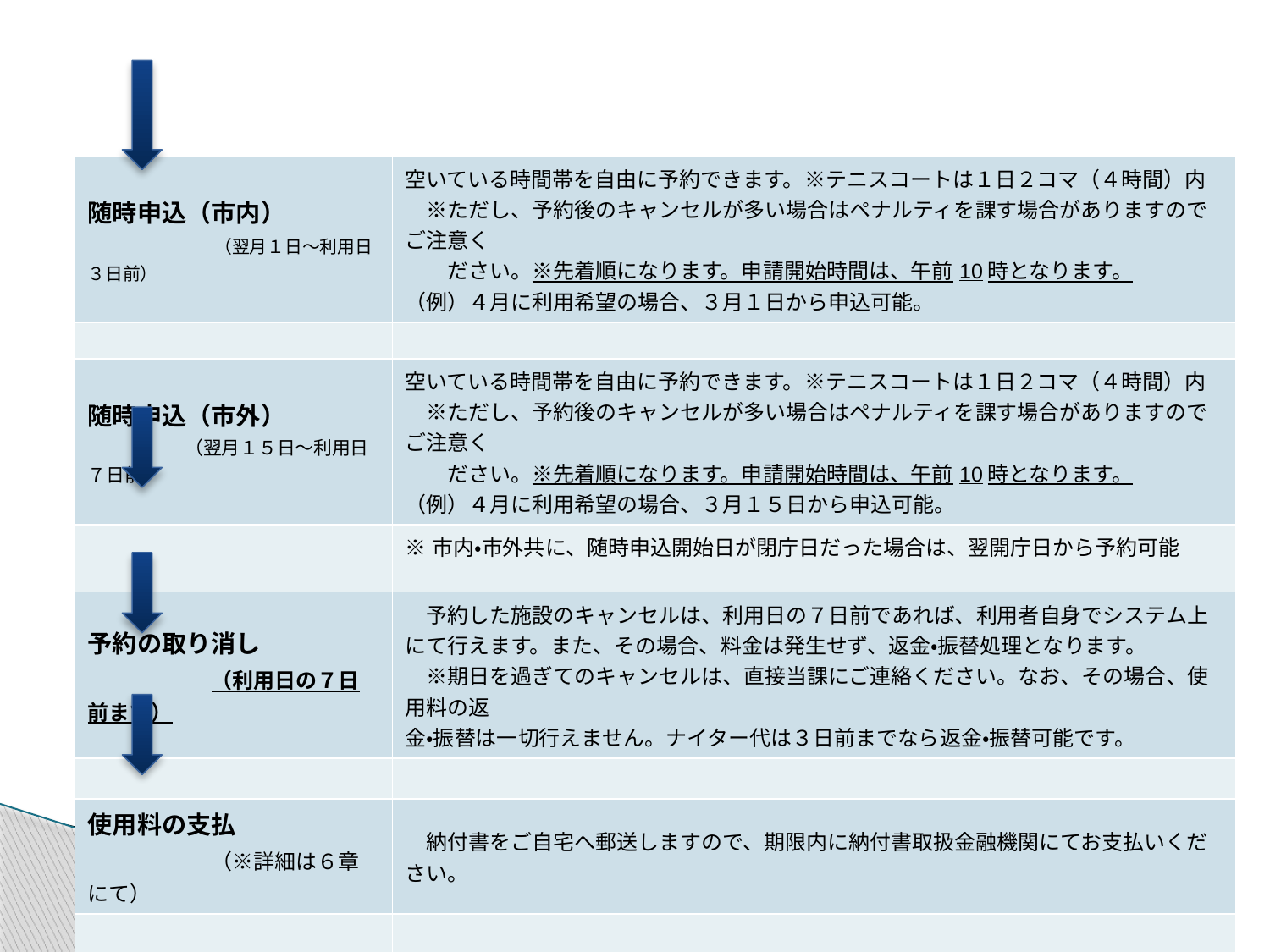

| 随時申込（市内） 　　　　　　（翌月１日～利用日３日前） | 空いている時間帯を自由に予約できます。※テニスコートは１日２コマ（４時間）内 　※ただし、予約後のキャンセルが多い場合はペナルティを課す場合がありますのでご注意く 　　ださい。※先着順になります。申請開始時間は、午前10時となります。 （例）４月に利用希望の場合、３月１日から申込可能。 |
| --- | --- |
|  |  |
| 随時申込（市外） 　　　　　（翌月１５日～利用日７日前） | 空いている時間帯を自由に予約できます。※テニスコートは１日２コマ（４時間）内 　※ただし、予約後のキャンセルが多い場合はペナルティを課す場合がありますのでご注意く 　　ださい。※先着順になります。申請開始時間は、午前10時となります。 （例）４月に利用希望の場合、３月１５日から申込可能。 |
|  | ※市内・市外共に、随時申込開始日が閉庁日だった場合は、翌開庁日から予約可能 |
| 予約の取り消し 　　　　　（利用日の７日前まで） | 予約した施設のキャンセルは、利用日の７日前であれば、利用者自身でシステム上にて行えます。また、その場合、料金は発生せず、返金・振替処理となります。 　※期日を過ぎてのキャンセルは、直接当課にご連絡ください。なお、その場合、使用料の返　　 金・振替は一切行えません。ナイター代は３日前までなら返金・振替可能です。 |
|  |  |
| 使用料の支払 　　　　　（※詳細は６章にて） | 納付書をご自宅へ郵送しますので、期限内に納付書取扱金融機関にてお支払いください。 |
|  |  |
| 施設の利用 | 申込んだ施設へ行き、ご利用になる前に、施設管理者へ許可書をご提示ください。許可書の発送が間に合わない場合は、利用者番号（ＩＤ）の提示をお願いします。 |